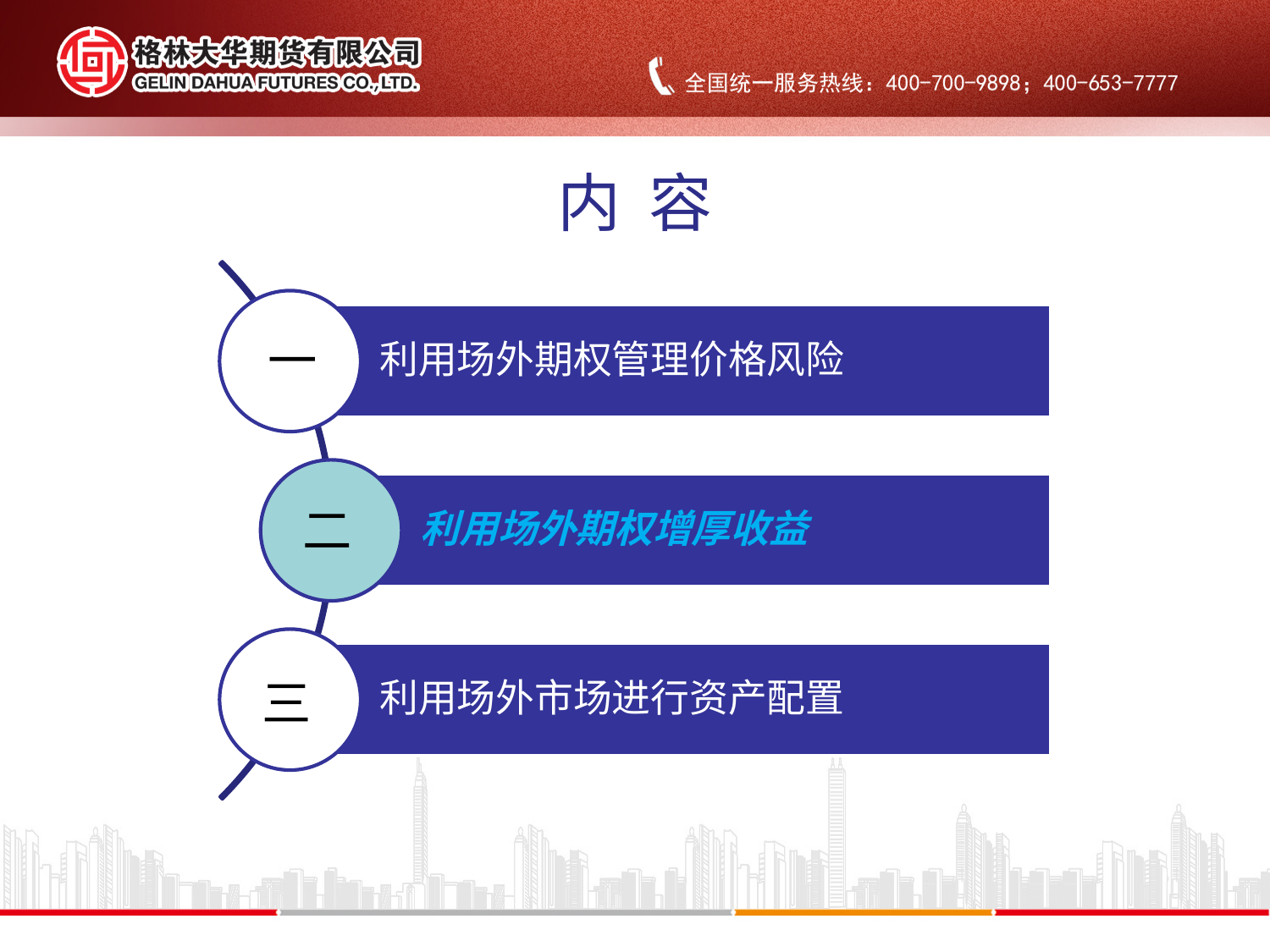

# 内  容
利用场外期权管理价格风险
利用场外期权增厚收益
利用场外市场进行资产配置
一
二
三